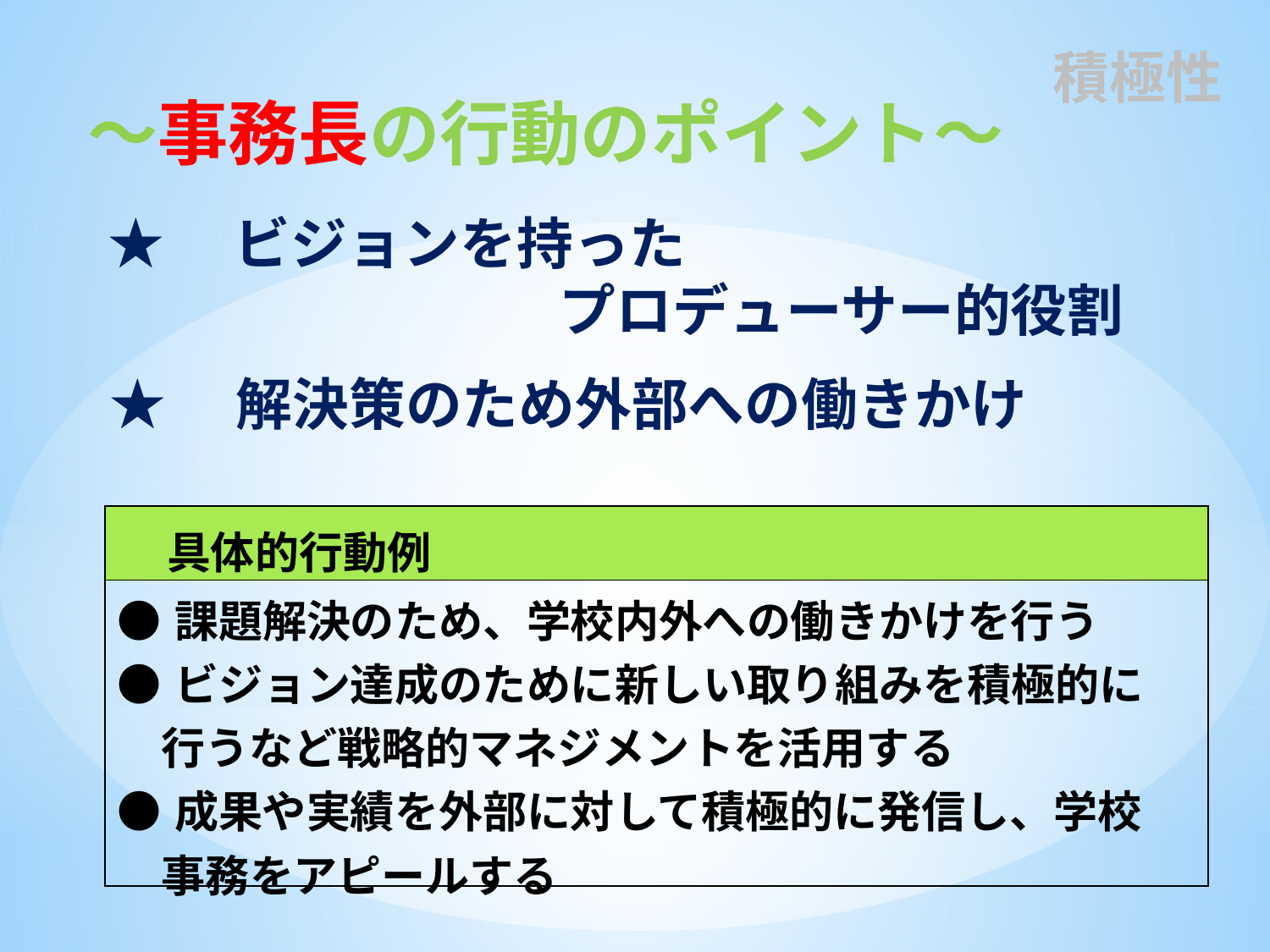

# 積極性
～事務長の行動のポイント～
★　ビジョンを持った
　　　　　　　　プロデューサー的役割
★　解決策のため外部への働きかけ
| 具体的行動例 |
| --- |
| ●課題解決のため、学校内外への働きかけを行う ●ビジョン達成のために新しい取り組みを積極的に 　行うなど戦略的マネジメントを活用する ●成果や実績を外部に対して積極的に発信し、学校 　事務をアピールする |